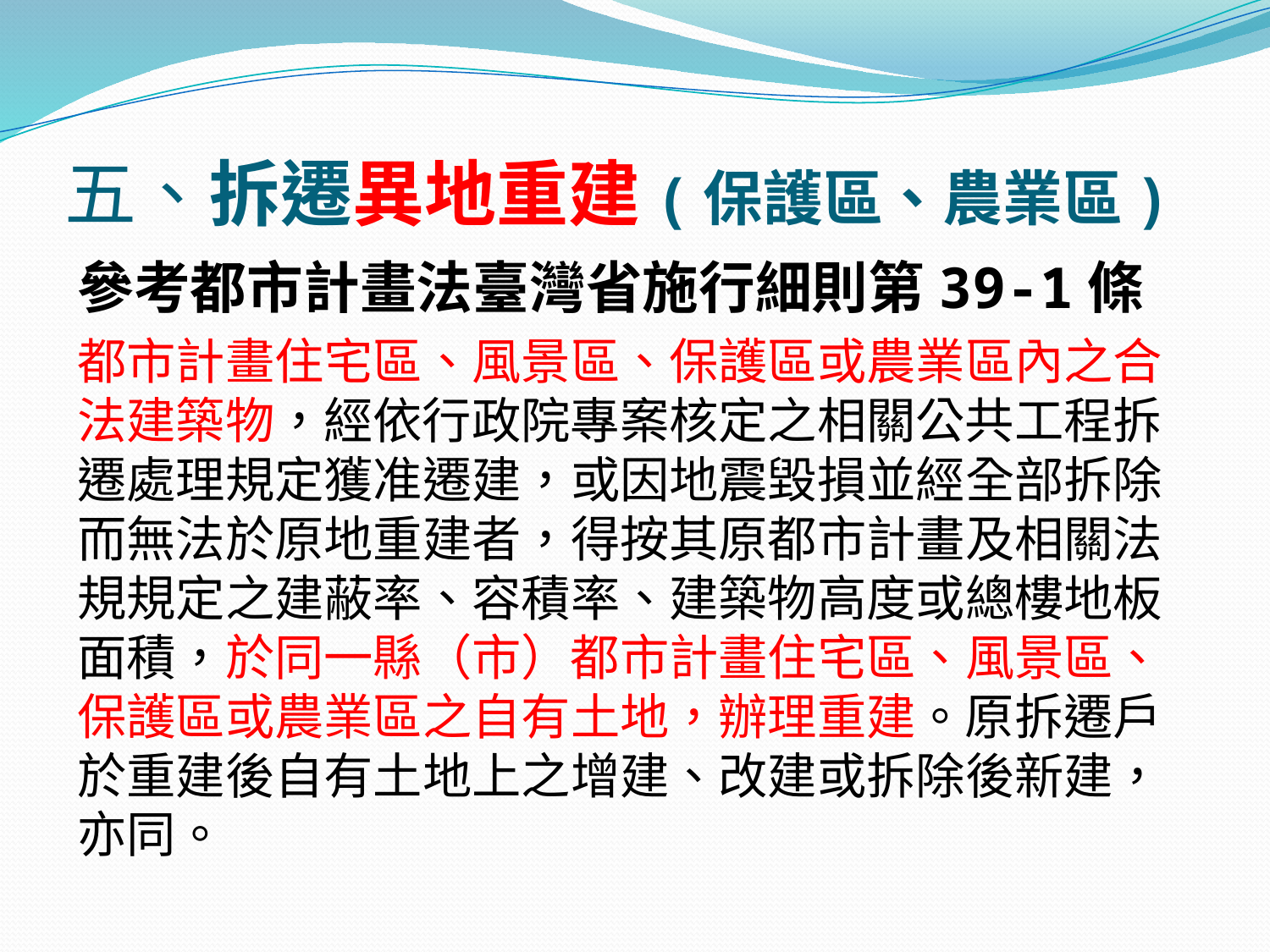

# 五、拆遷異地重建(保護區、農業區)
參考都市計畫法臺灣省施行細則第39-1條
都市計畫住宅區、風景區、保護區或農業區內之合法建築物，經依行政院專案核定之相關公共工程拆遷處理規定獲准遷建，或因地震毀損並經全部拆除而無法於原地重建者，得按其原都市計畫及相關法規規定之建蔽率、容積率、建築物高度或總樓地板面積，於同一縣（市）都市計畫住宅區、風景區、保護區或農業區之自有土地，辦理重建。原拆遷戶於重建後自有土地上之增建、改建或拆除後新建，亦同。